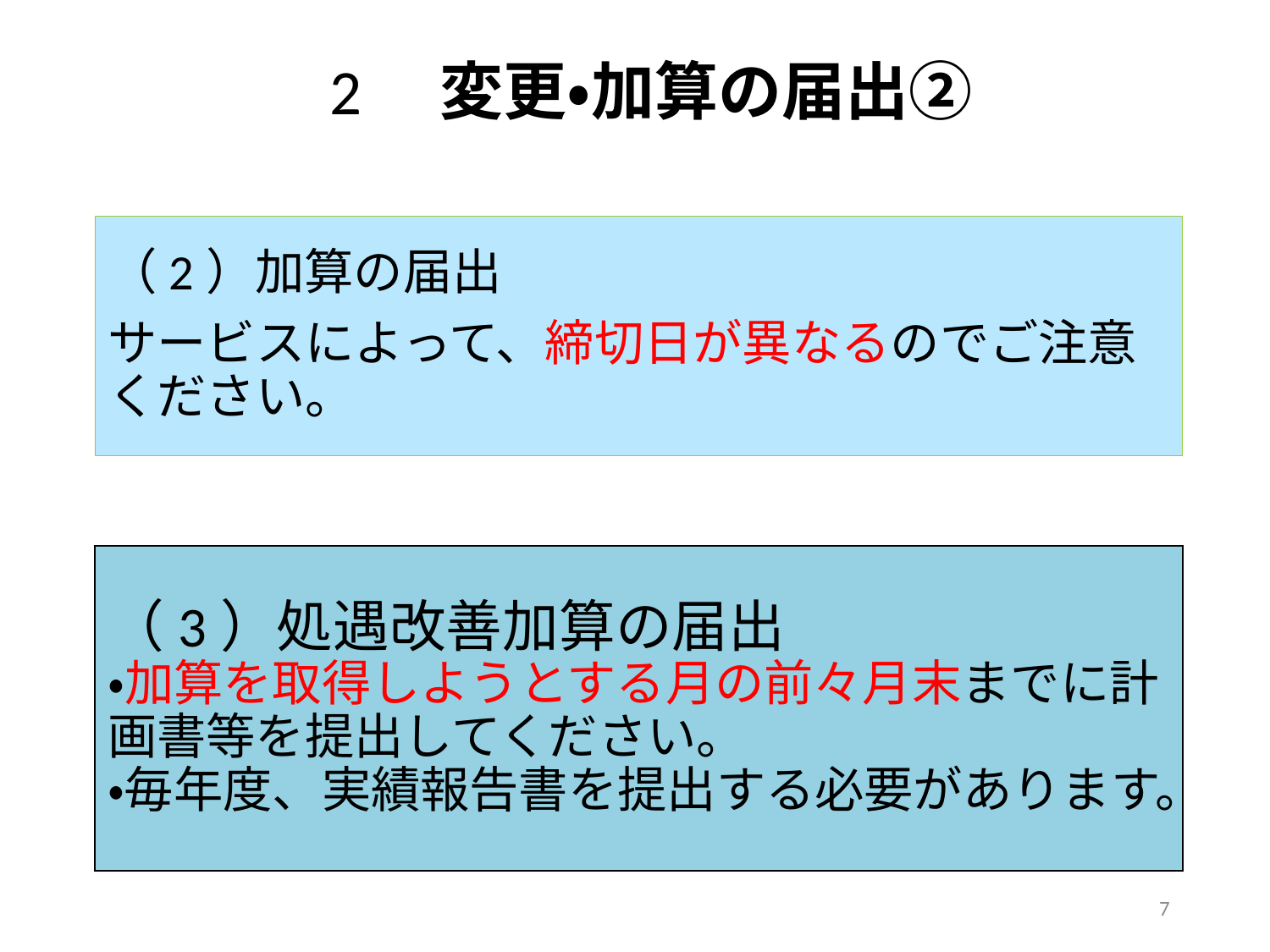

# 2　変更・加算の届出②
（2）加算の届出
サービスによって、締切日が異なるのでご注意ください。
（3）処遇改善加算の届出
・加算を取得しようとする月の前々月末までに計画書等を提出してください。
・毎年度、実績報告書を提出する必要があります。
7